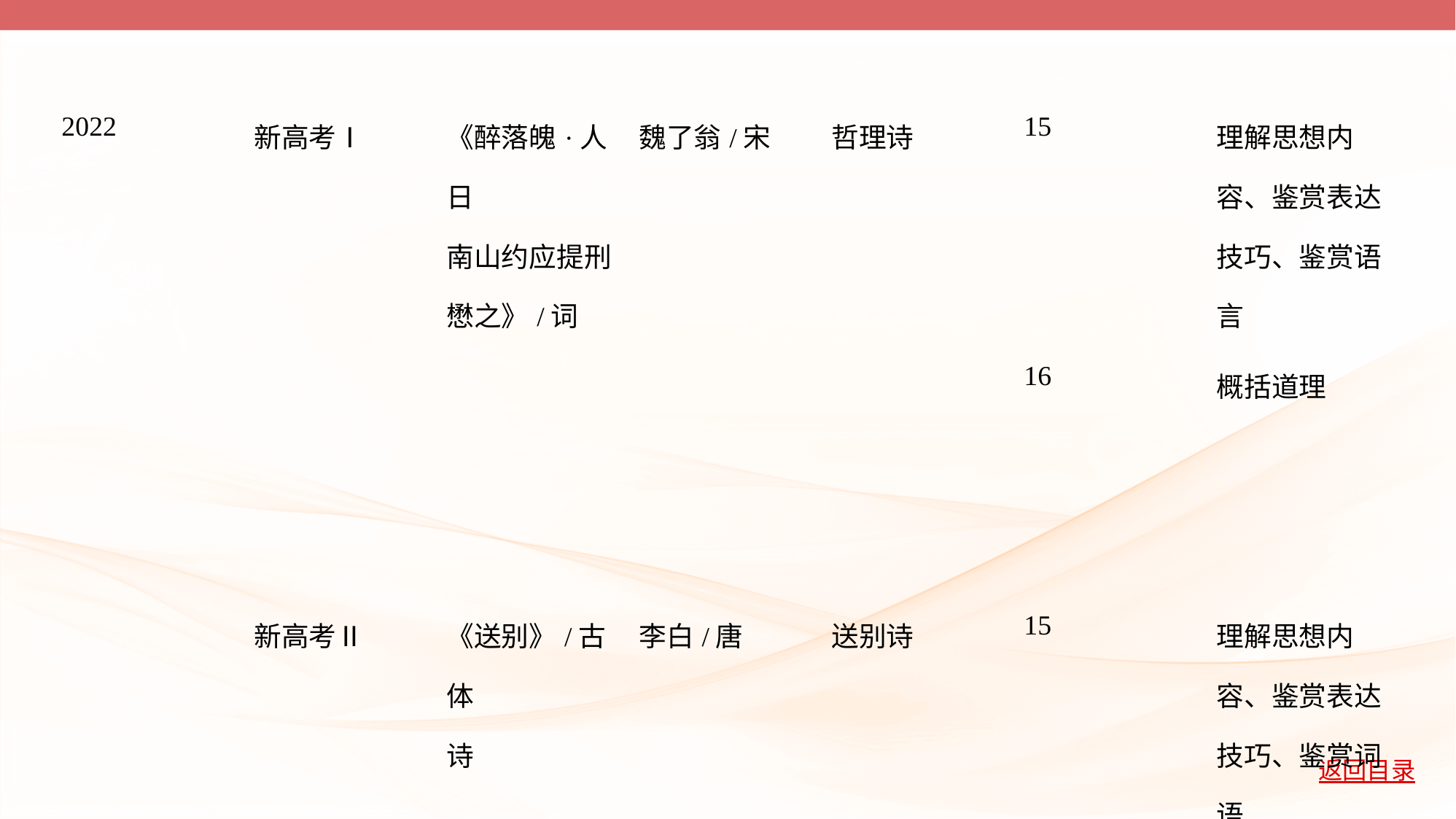

| 2022 | 新高考Ⅰ | 《醉落魄·人日 南山约应提刑 懋之》/词 | 魏了翁/宋 | 哲理诗 | 15 | 理解思想内 容、鉴赏表达 技巧、鉴赏语 言 |
| --- | --- | --- | --- | --- | --- | --- |
|  |  |  |  |  | 16 | 概括道理 |
|  | 新高考Ⅱ | 《送别》/古体 诗 | 李白/唐 | 送别诗 | 15 | 理解思想内 容、鉴赏表达 技巧、鉴赏词 语 |
|  |  |  |  |  | 16 | 鉴赏表达技巧 (抒情手法) |